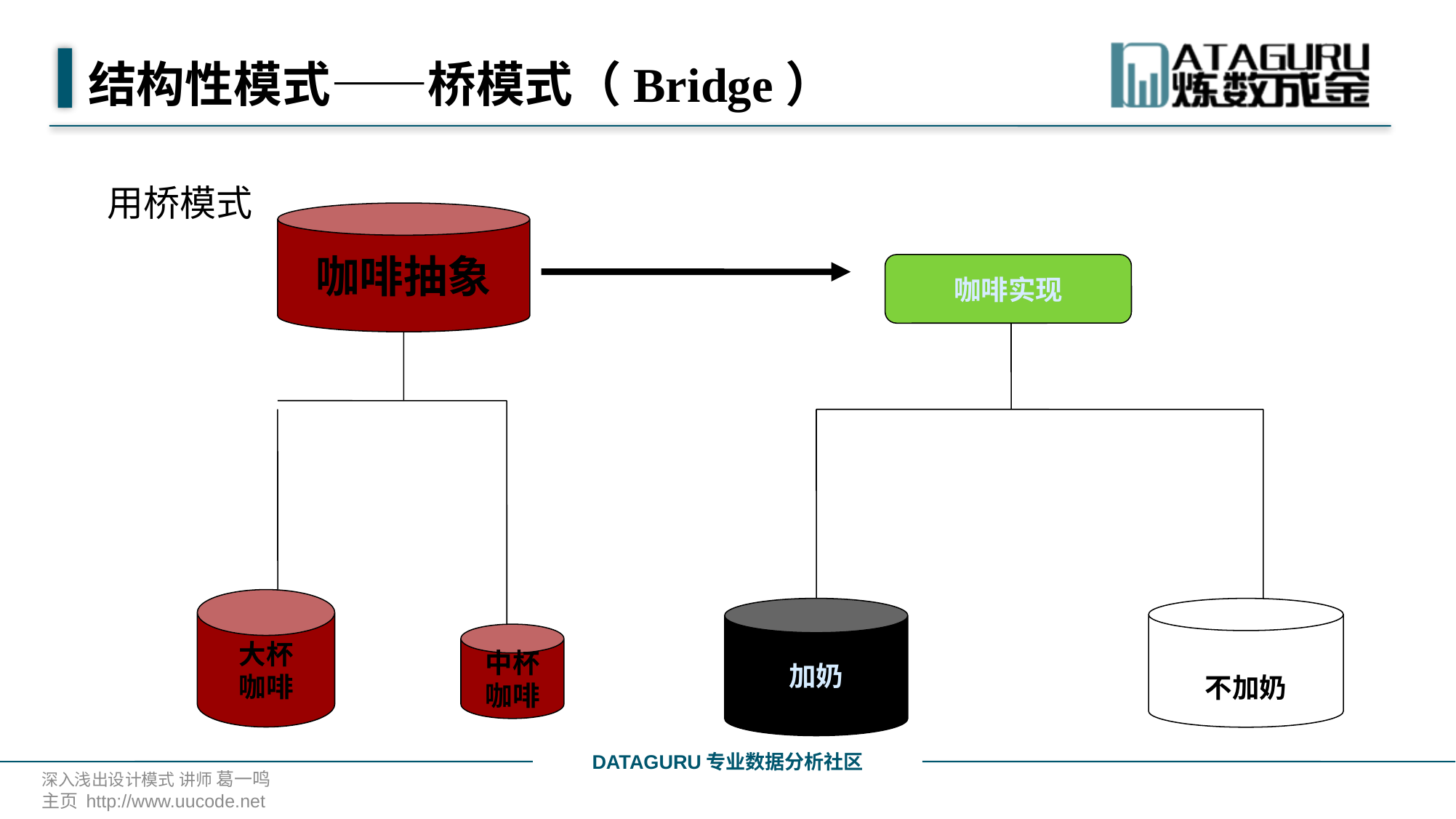

# 结构性模式——桥模式（Bridge）
用桥模式
咖啡抽象
咖啡实现

大杯
咖啡

不加奶
加奶
中杯
咖啡